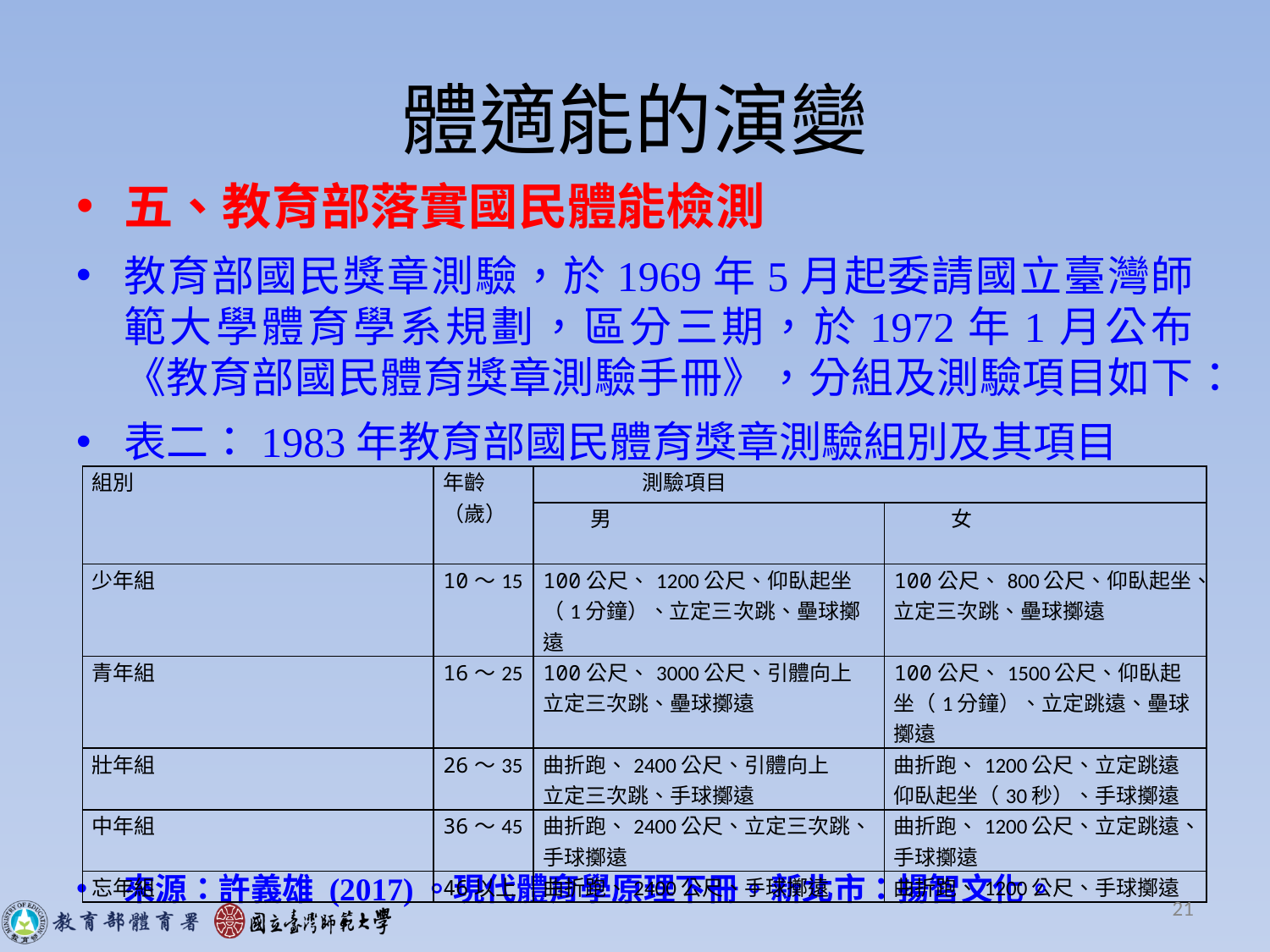

# 體適能的演變
五、教育部落實國民體能檢測
教育部國民獎章測驗，於1969年5月起委請國立臺灣師範大學體育學系規劃，區分三期，於1972年1月公布《教育部國民體育獎章測驗手冊》，分組及測驗項目如下：
表二：1983年教育部國民體育獎章測驗組別及其項目

來源：許義雄 (2017)。現代體育學原理下冊。新北市：揚智文化。
| 組別 | 年齡 （歲） | 測驗項目 |  |
| --- | --- | --- | --- |
|  |  | 男 | 女 |
| 少年組 | 10～15 | 100公尺、1200公尺、仰臥起坐 （1分鐘）、立定三次跳、壘球擲遠 | 100公尺、800公尺、仰臥起坐、立定三次跳、壘球擲遠 |
| 青年組 | 16～25 | 100公尺、3000公尺、引體向上 立定三次跳、壘球擲遠 | 100公尺、1500公尺、仰臥起坐（1分鐘）、立定跳遠、壘球擲遠 |
| 壯年組 | 26～35 | 曲折跑、2400公尺、引體向上 立定三次跳、手球擲遠 | 曲折跑、1200公尺、立定跳遠 仰臥起坐（30秒）、手球擲遠 |
| 中年組 | 36～45 | 曲折跑、2400公尺、立定三次跳、手球擲遠 | 曲折跑、1200公尺、立定跳遠、手球擲遠 |
| 忘年組 | 46以上 | 曲折跑、2400公尺、手球擲遠 | 曲折跑、1200公尺、手球擲遠 |
21